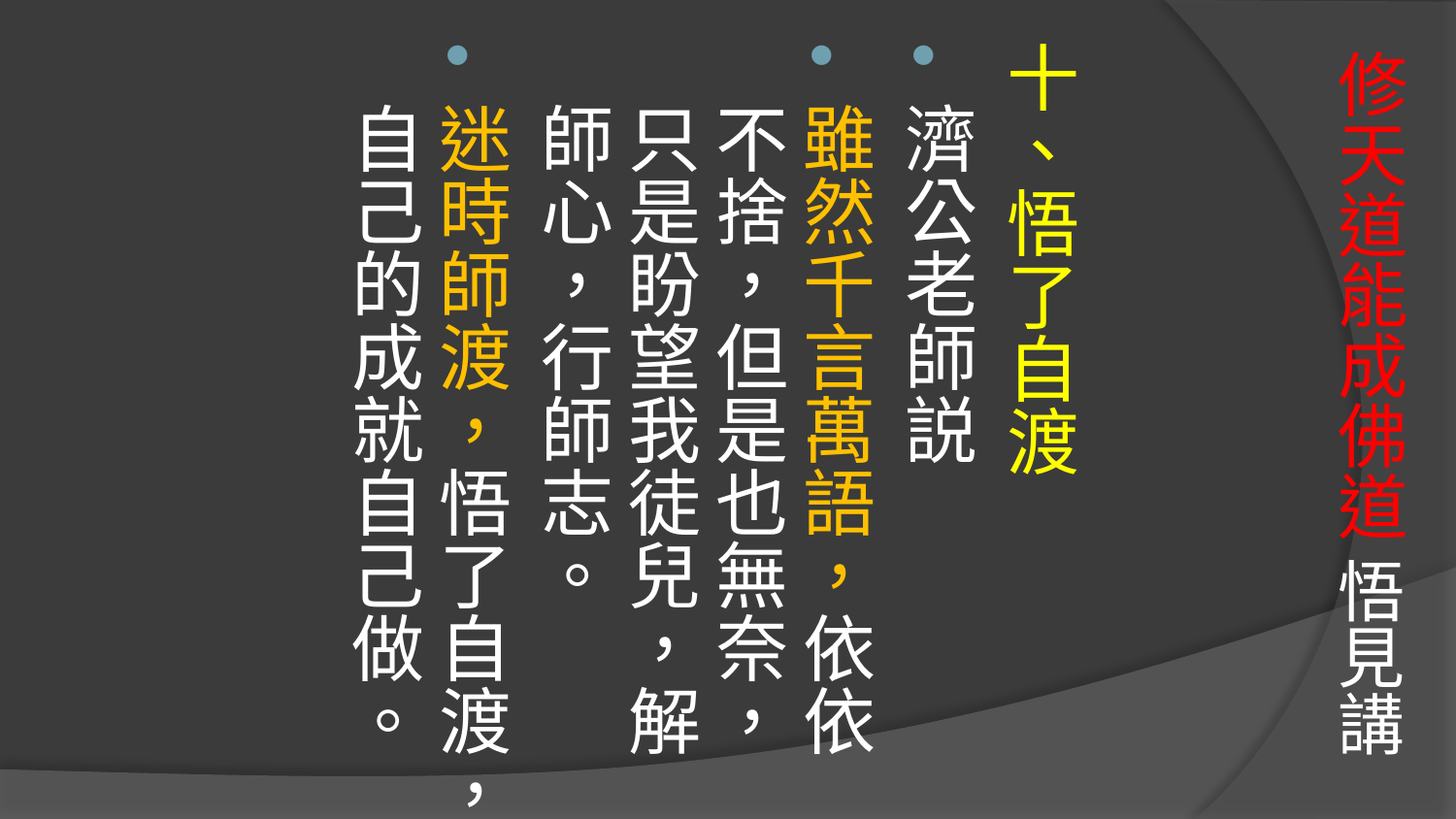

# 修天道能成佛道 悟見講
十、悟了自渡
濟公老師説
雖然千言萬語，依依不捨，但是也無奈，只是盼望我徒兒，解師心，行師志。
迷時師渡，悟了自渡，自己的成就自己做。